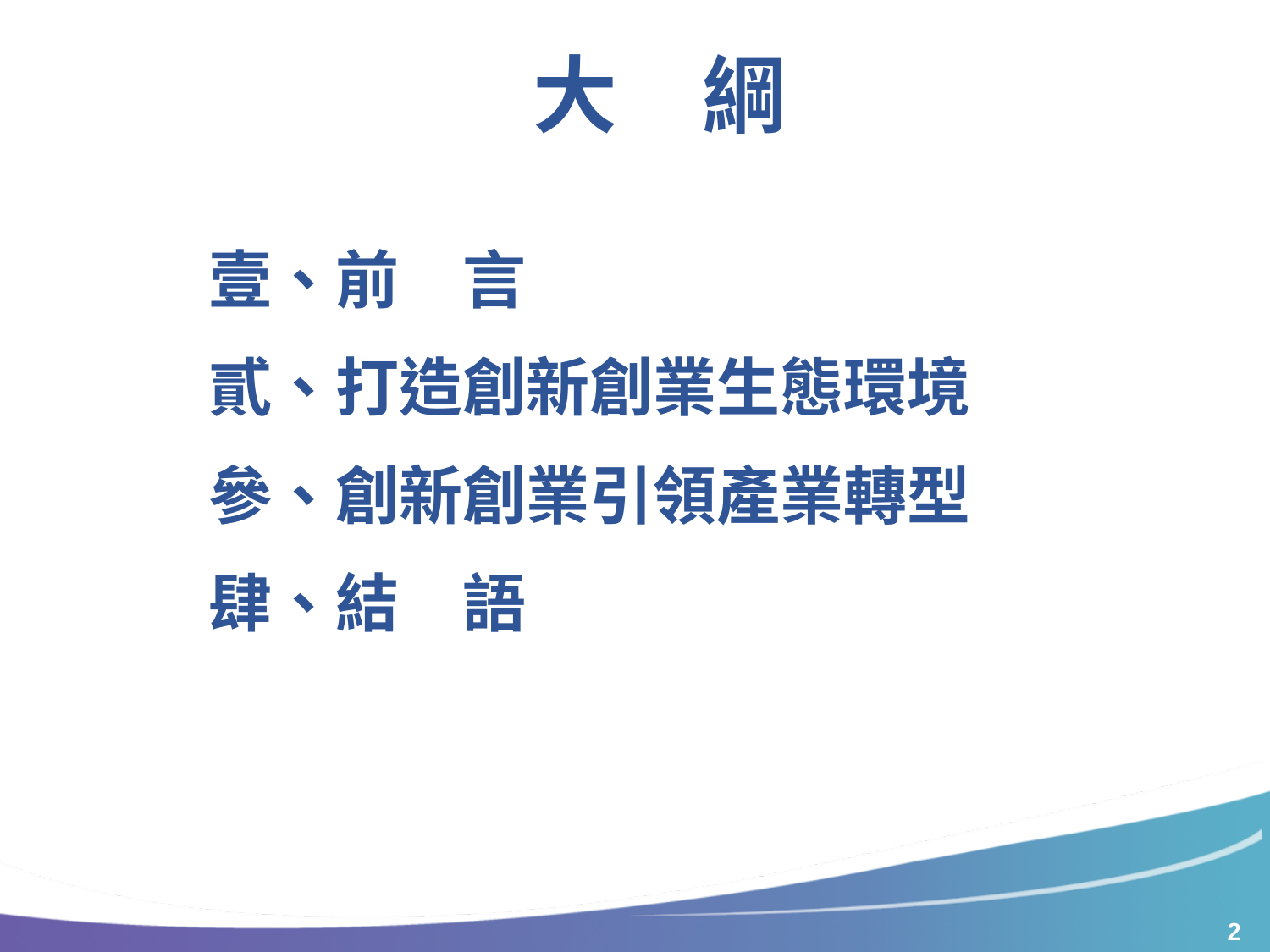

# 大　綱
壹、前　言
貳、打造創新創業生態環境
參、創新創業引領產業轉型
肆、結　語
2